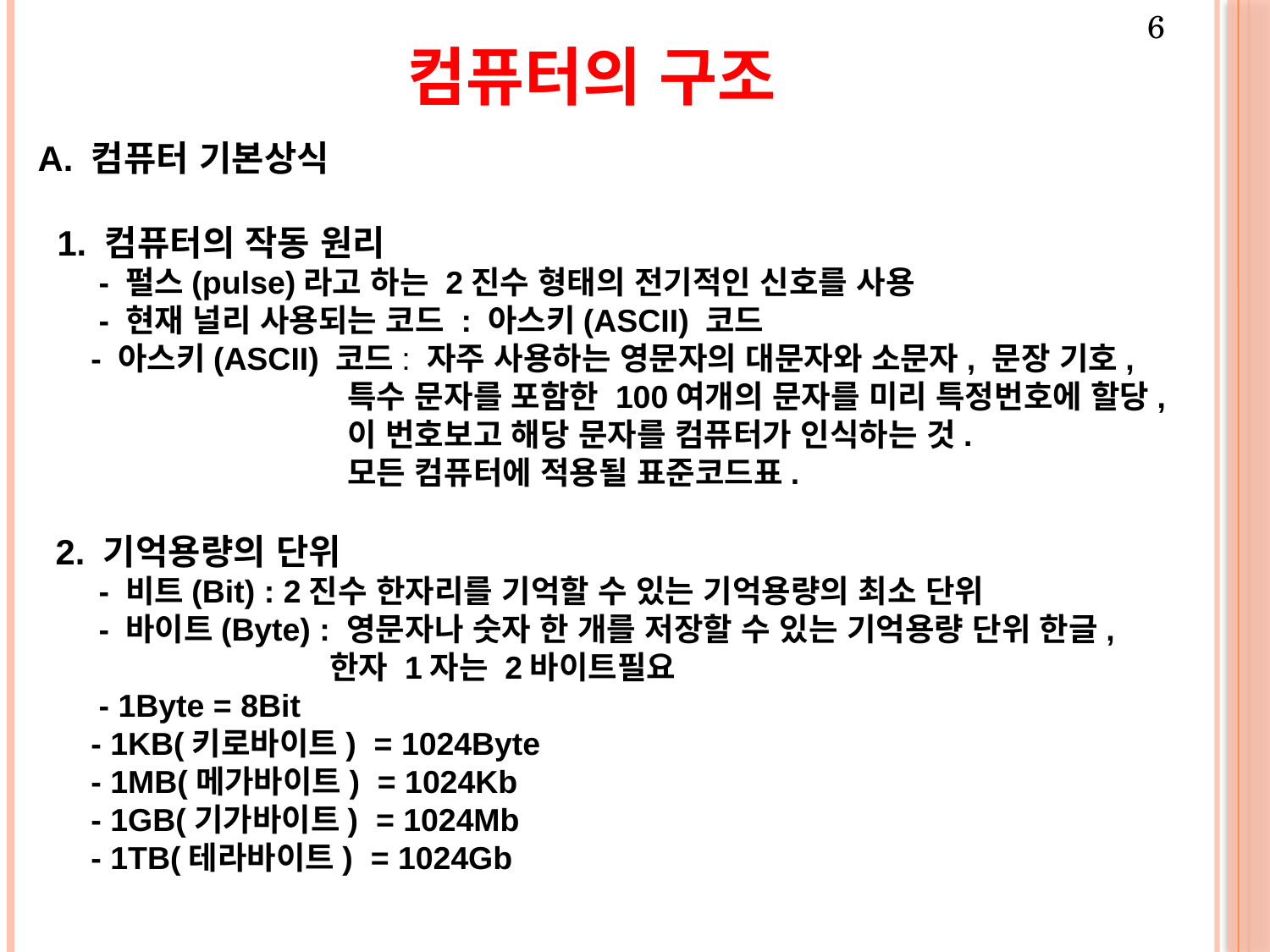

6
 컴퓨터의 구조

A. 컴퓨터 기본상식

  1. 컴퓨터의 작동 원리
      - 펄스(pulse)라고 하는 2진수 형태의 전기적인 신호를 사용
      - 현재 널리 사용되는 코드 : 아스키(ASCII) 코드
      - 아스키(ASCII) 코드: 자주 사용하는 영문자의 대문자와 소문자, 문장 기호,
                                  특수 문자를 포함한 100여개의 문자를 미리 특정번호에 할당,
                                  이 번호보고 해당 문자를 컴퓨터가 인식하는 것.
                                  모든 컴퓨터에 적용될 표준코드표.

  2. 기억용량의 단위
      - 비트(Bit) : 2진수 한자리를 기억할 수 있는 기억용량의 최소 단위
      - 바이트(Byte) : 영문자나 숫자 한 개를 저장할 수 있는 기억용량 단위 한글,
                                한자 1자는 2바이트필요
      - 1Byte = 8Bit
      - 1KB(키로바이트)  = 1024Byte
      - 1MB(메가바이트)  = 1024Kb
      - 1GB(기가바이트)  = 1024Mb
      - 1TB(테라바이트)  = 1024Gb